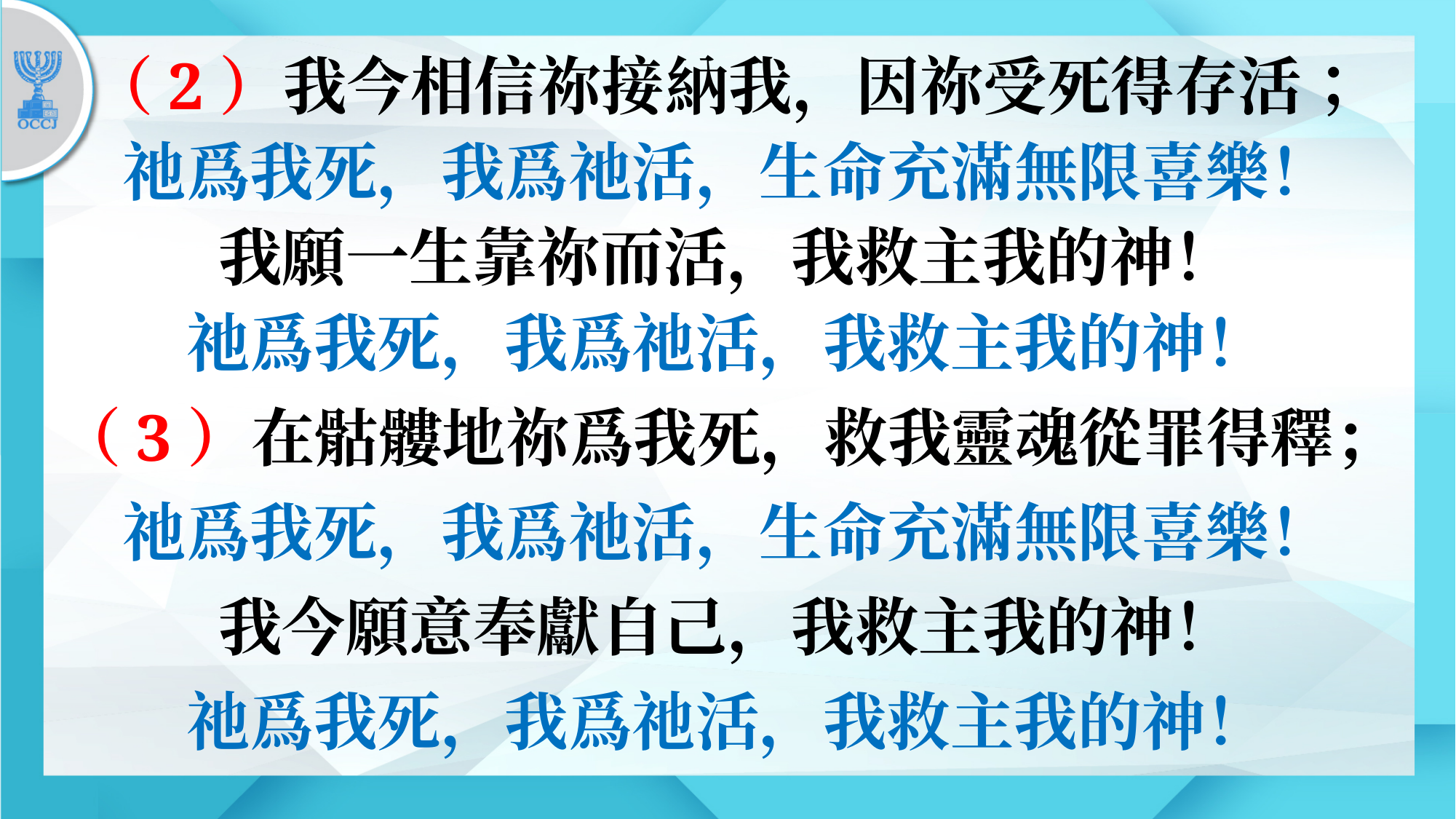

（2）我今相信祢接納我，因祢受死得存活；
祂爲我死，我爲祂活，生命充滿無限喜樂！
我願一生靠祢而活，我救主我的神！
祂爲我死，我爲祂活，我救主我的神！
（3）在骷髏地祢爲我死，救我靈魂從罪得釋；
祂爲我死，我爲祂活，生命充滿無限喜樂！
我今願意奉獻自己，我救主我的神！
祂爲我死，我爲祂活，我救主我的神！